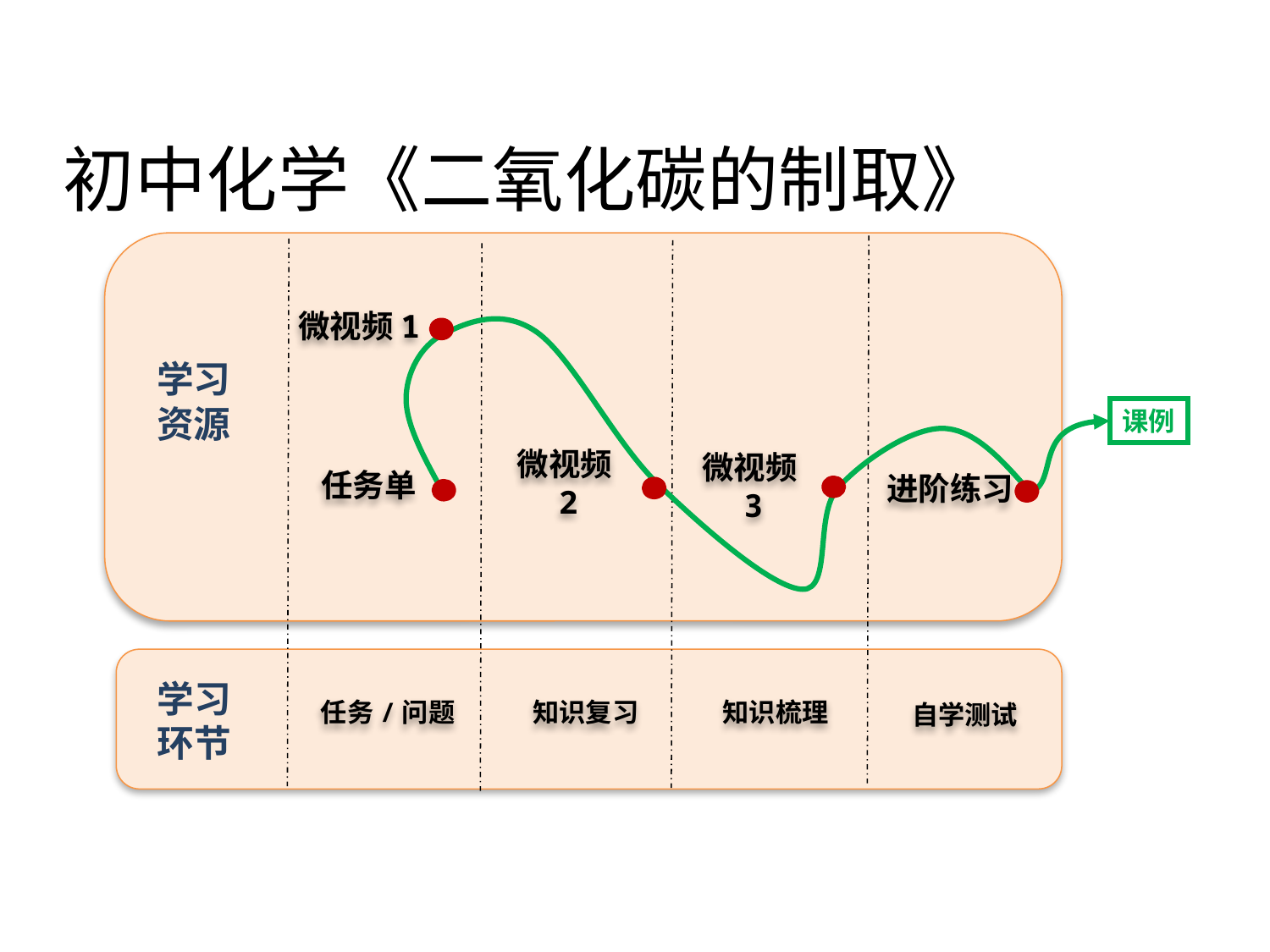

初中化学《二氧化碳的制取》

微视频1

学习
资源
课例
微视频3
进阶练习
微视频2
任务单

学习
环节
任务/问题
知识梳理
知识复习
自学测试